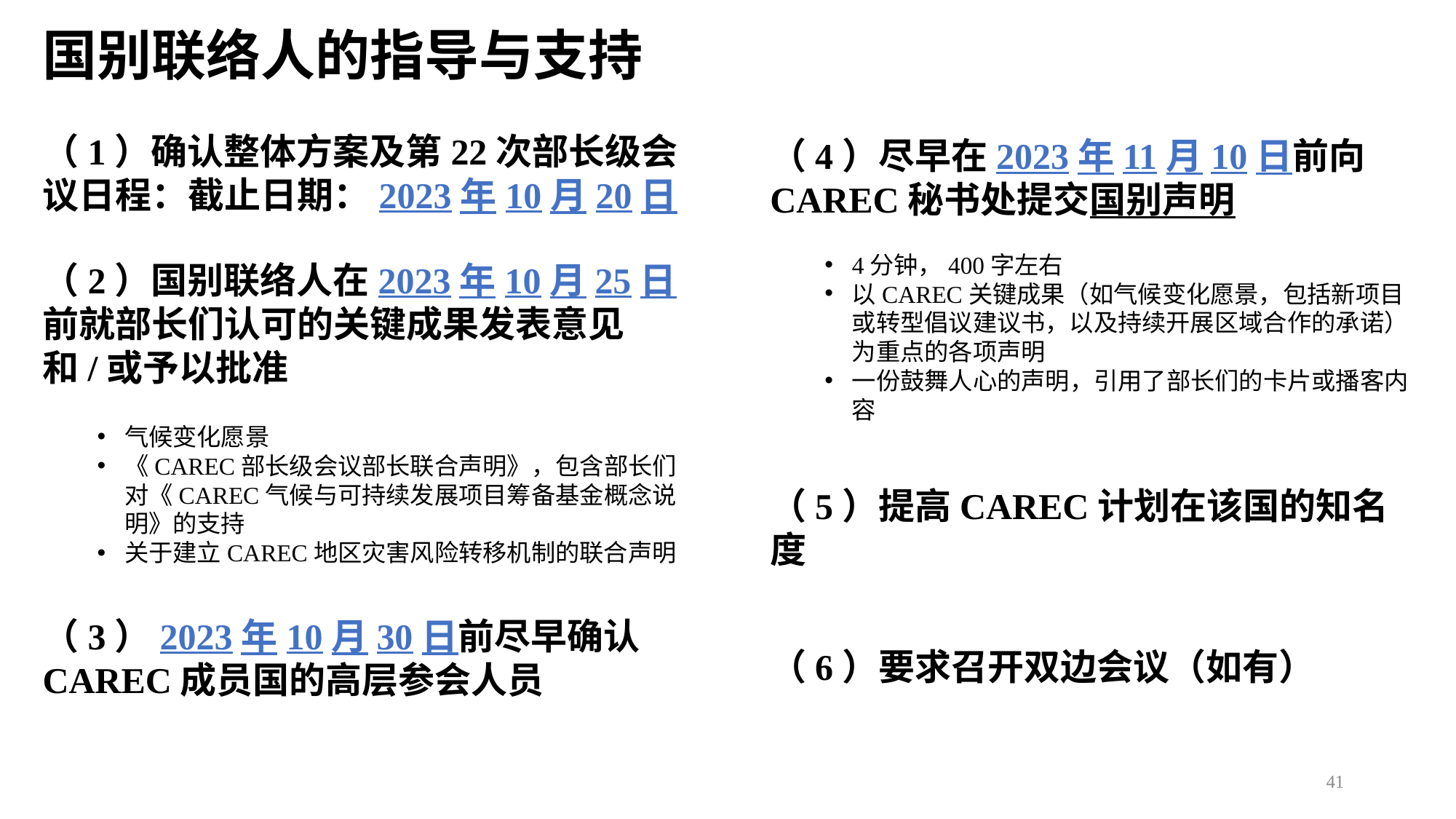

# 国别联络人的指导与支持

（4）尽早在2023年11月10日前向CAREC秘书处提交国别声明

4分钟，400字左右
以CAREC关键成果（如气候变化愿景，包括新项目或转型倡议建议书，以及持续开展区域合作的承诺）为重点的各项声明
一份鼓舞人心的声明，引用了部长们的卡片或播客内容
（5）提高CAREC计划在该国的知名度

（6）要求召开双边会议（如有）

（1）确认整体方案及第22次部长级会议日程：截止日期：2023年10月20日

（2）国别联络人在2023年10月25日前就部长们认可的关键成果发表意见和/或予以批准

气候变化愿景
《CAREC部长级会议部长联合声明》，包含部长们对《CAREC气候与可持续发展项目筹备基金概念说明》的支持
关于建立CAREC地区灾害风险转移机制的联合声明

（3）2023年10月30日前尽早确认CAREC成员国的高层参会人员
41